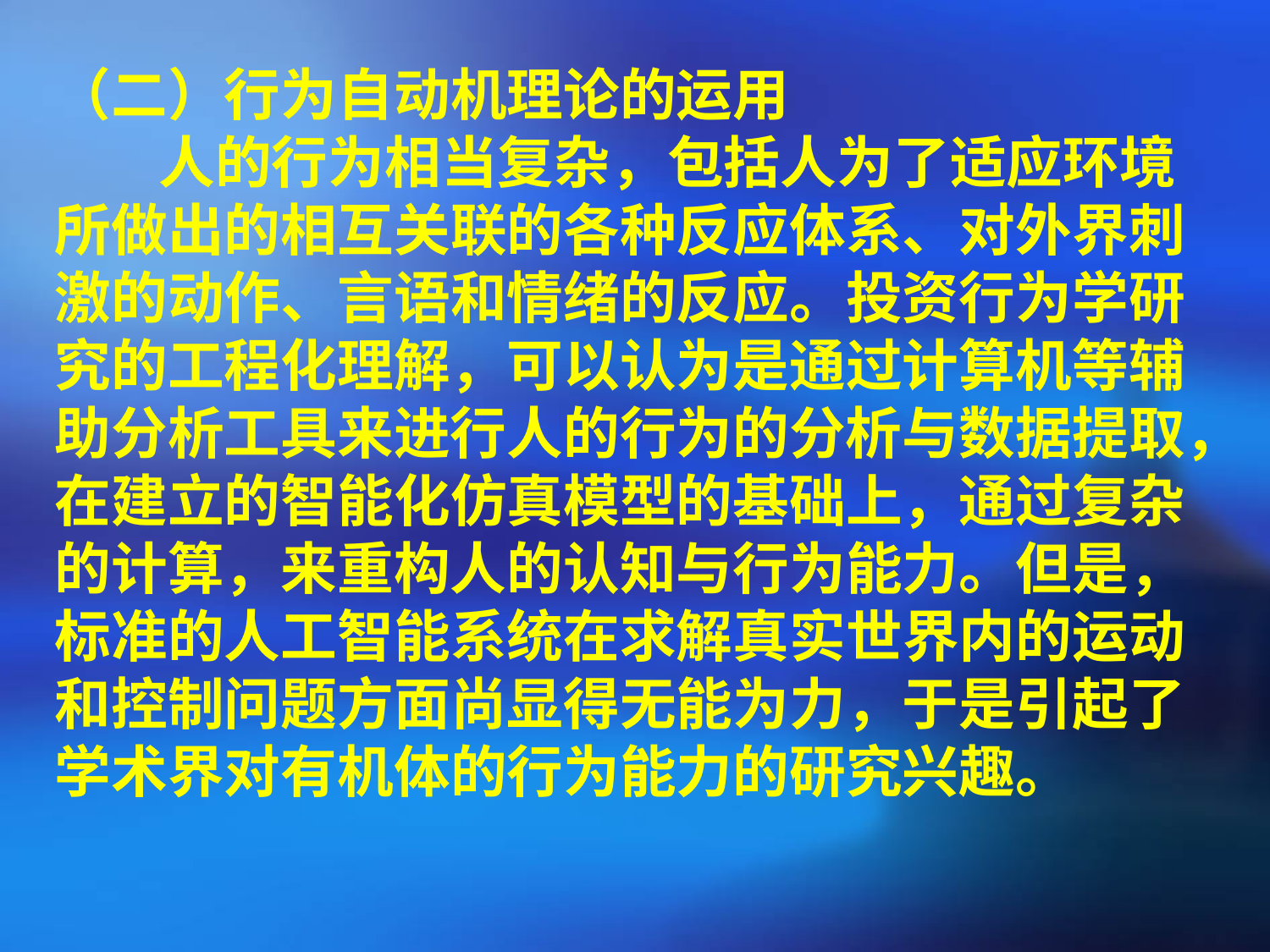

（二）行为自动机理论的运用
       人的行为相当复杂，包括人为了适应环境所做出的相互关联的各种反应体系、对外界刺激的动作、言语和情绪的反应。投资行为学研究的工程化理解，可以认为是通过计算机等辅助分析工具来进行人的行为的分析与数据提取，在建立的智能化仿真模型的基础上，通过复杂的计算，来重构人的认知与行为能力。但是，标准的人工智能系统在求解真实世界内的运动和控制问题方面尚显得无能为力，于是引起了学术界对有机体的行为能力的研究兴趣。